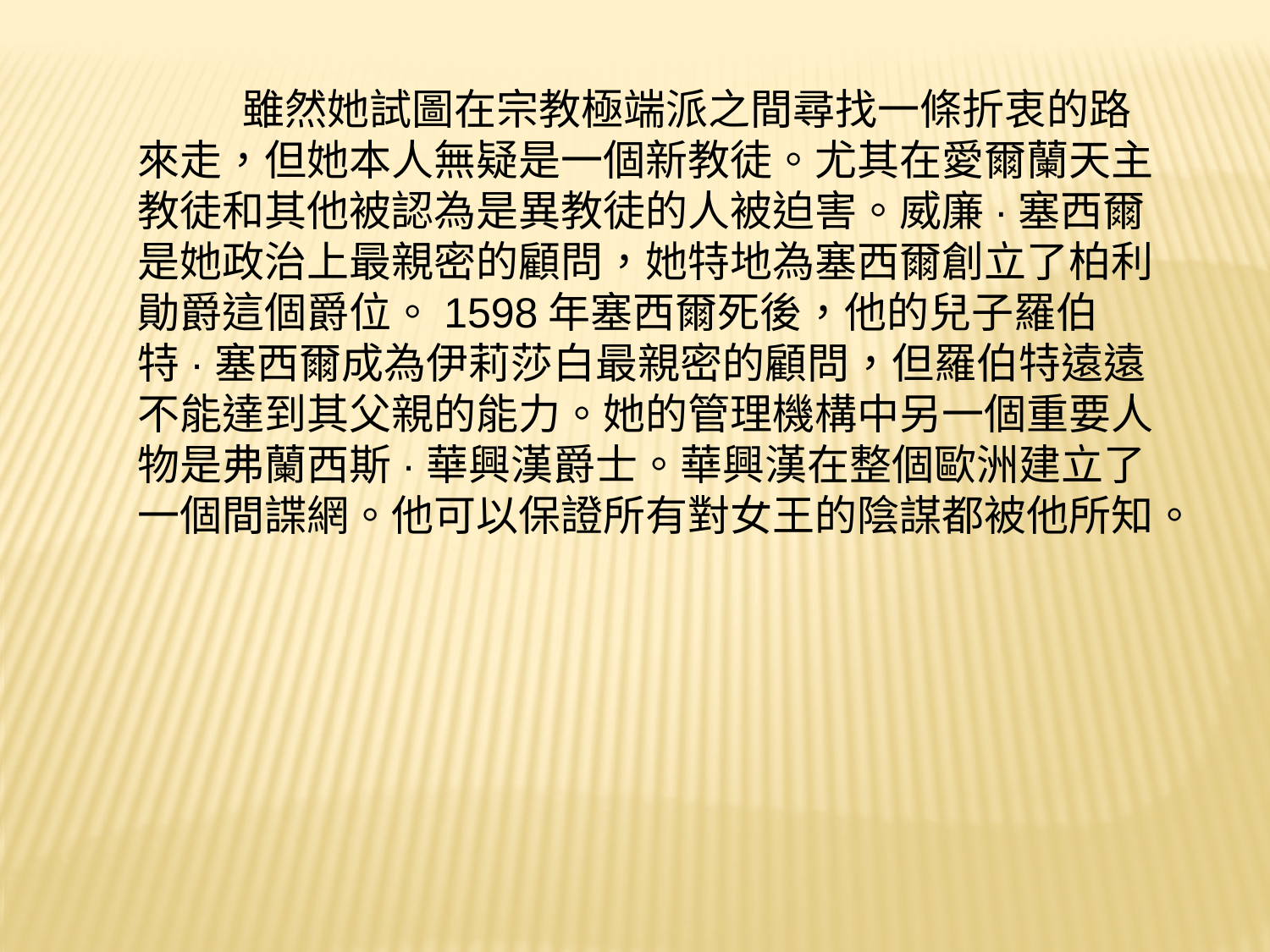

雖然她試圖在宗教極端派之間尋找一條折衷的路來走，但她本人無疑是一個新教徒。尤其在愛爾蘭天主教徒和其他被認為是異教徒的人被迫害。威廉·塞西爾是她政治上最親密的顧問，她特地為塞西爾創立了柏利勛爵這個爵位。1598年塞西爾死後，他的兒子羅伯特·塞西爾成為伊莉莎白最親密的顧問，但羅伯特遠遠不能達到其父親的能力。她的管理機構中另一個重要人物是弗蘭西斯·華興漢爵士。華興漢在整個歐洲建立了一個間諜網。他可以保證所有對女王的陰謀都被他所知。